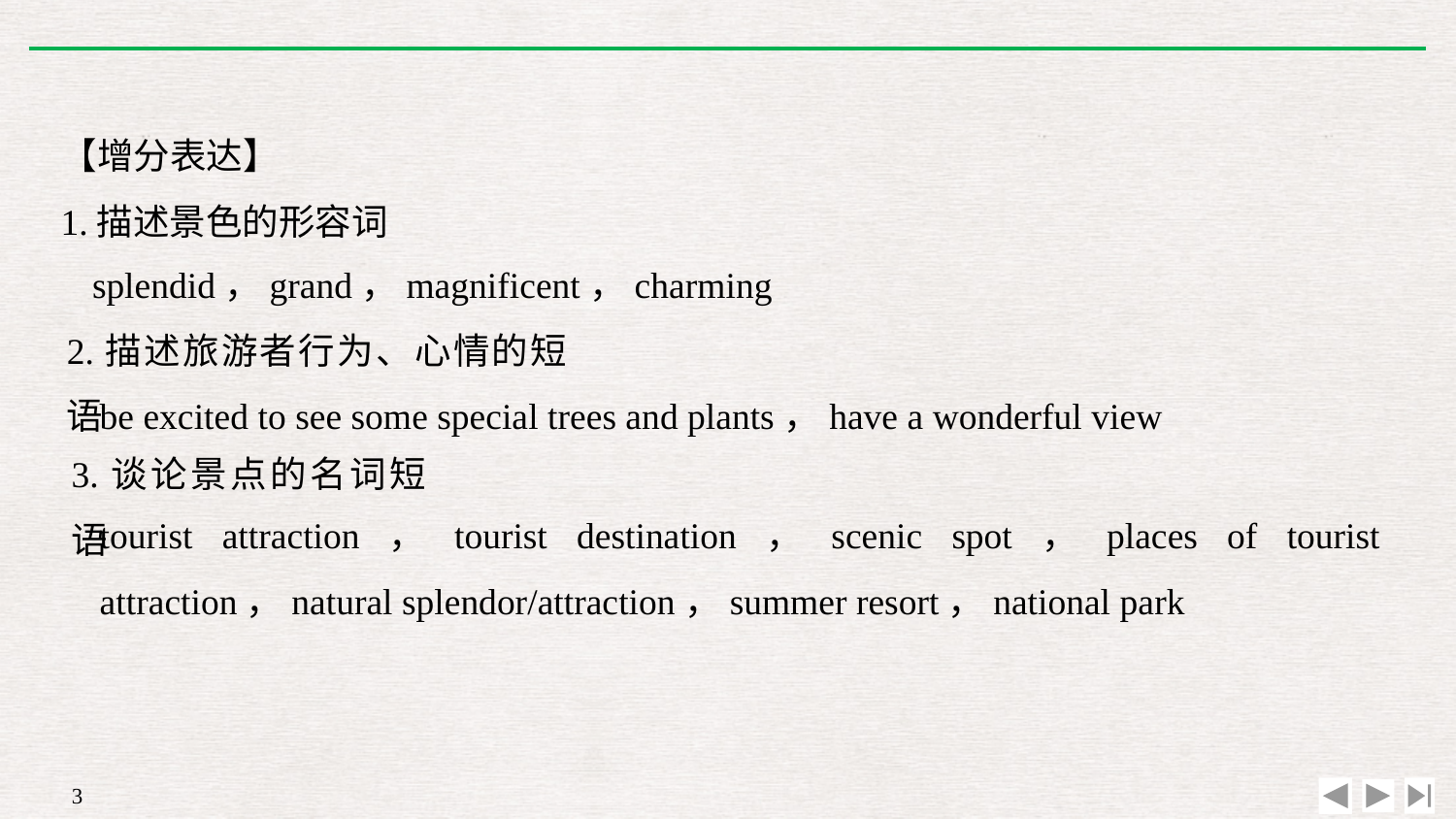

【增分表达】
1.描述景色的形容词
splendid，grand，magnificent，charming
2.描述旅游者行为、心情的短语
be excited to see some special trees and plants，have a wonderful view
3.谈论景点的名词短语
tourist attraction，tourist destination，scenic spot，places of tourist attraction，natural splendor/attraction，summer resort，national park